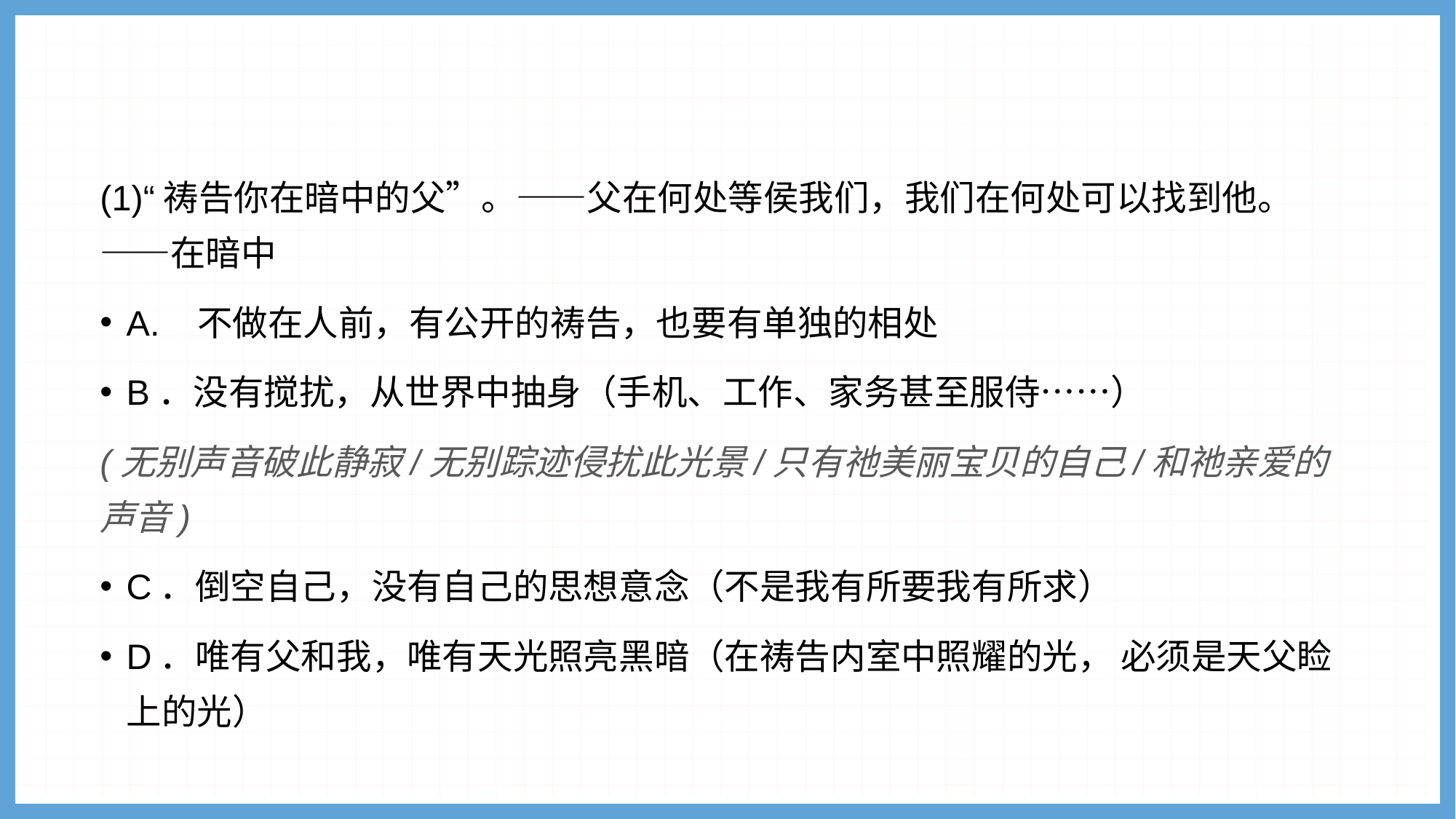

#
(1)“祷告你在暗中的父”。——父在何处等侯我们，我们在何处可以找到他。——在暗中
A.   不做在人前，有公开的祷告，也要有单独的相处
B．没有搅扰，从世界中抽身（手机、工作、家务甚至服侍……）
(无别声音破此静寂/无别踪迹侵扰此光景/只有祂美丽宝贝的自己/和祂亲爱的声音)
C．倒空自己，没有自己的思想意念（不是我有所要我有所求）
D．唯有父和我，唯有天光照亮黑暗（在祷告内室中照耀的光， 必须是天父睑上的光）